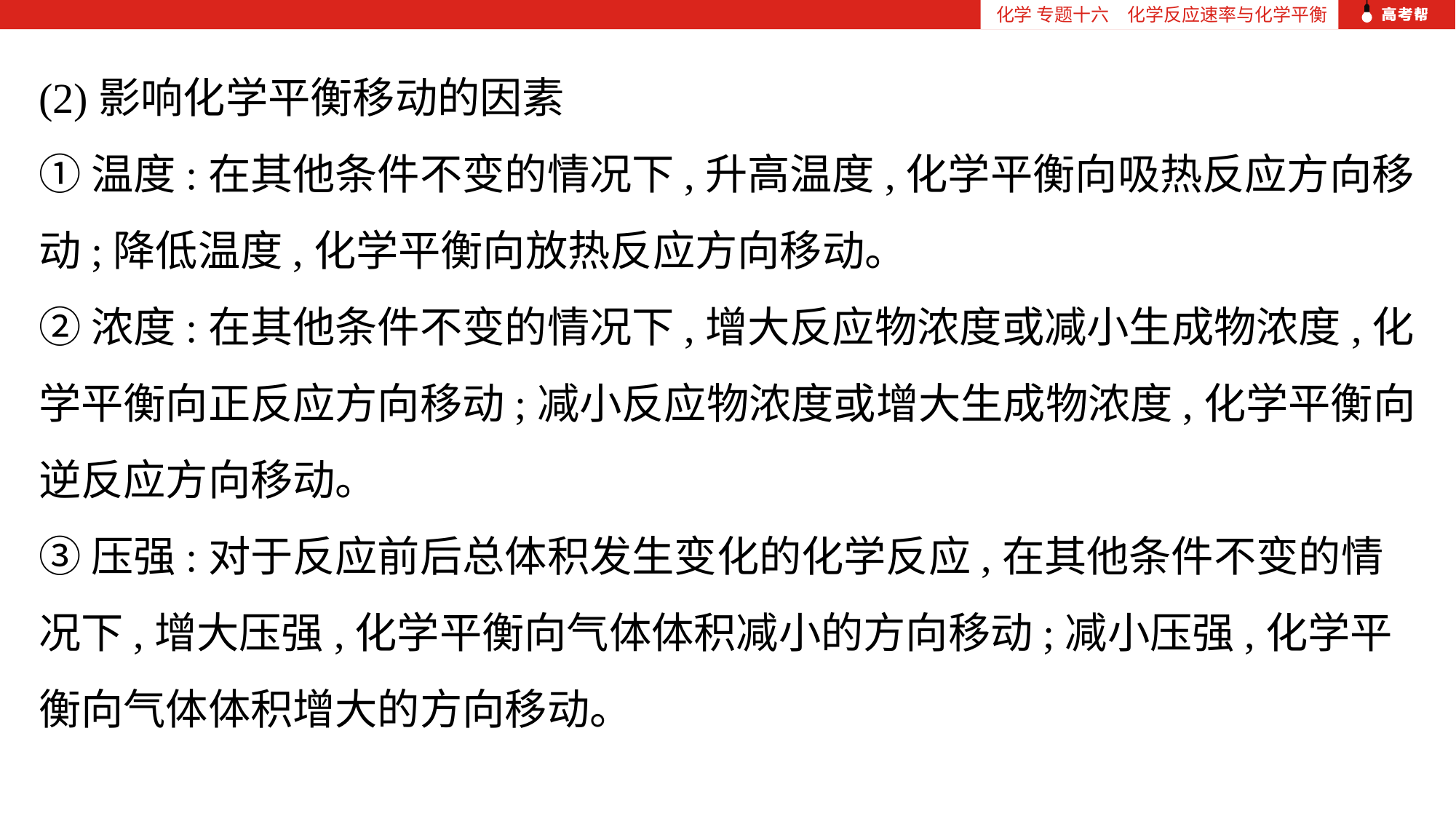

化学 专题十六　化学反应速率与化学平衡
(2)影响化学平衡移动的因素
①温度:在其他条件不变的情况下,升高温度,化学平衡向吸热反应方向移动;降低温度,化学平衡向放热反应方向移动。
②浓度:在其他条件不变的情况下,增大反应物浓度或减小生成物浓度,化学平衡向正反应方向移动;减小反应物浓度或增大生成物浓度,化学平衡向逆反应方向移动。
③压强:对于反应前后总体积发生变化的化学反应,在其他条件不变的情况下,增大压强,化学平衡向气体体积减小的方向移动;减小压强,化学平衡向气体体积增大的方向移动。